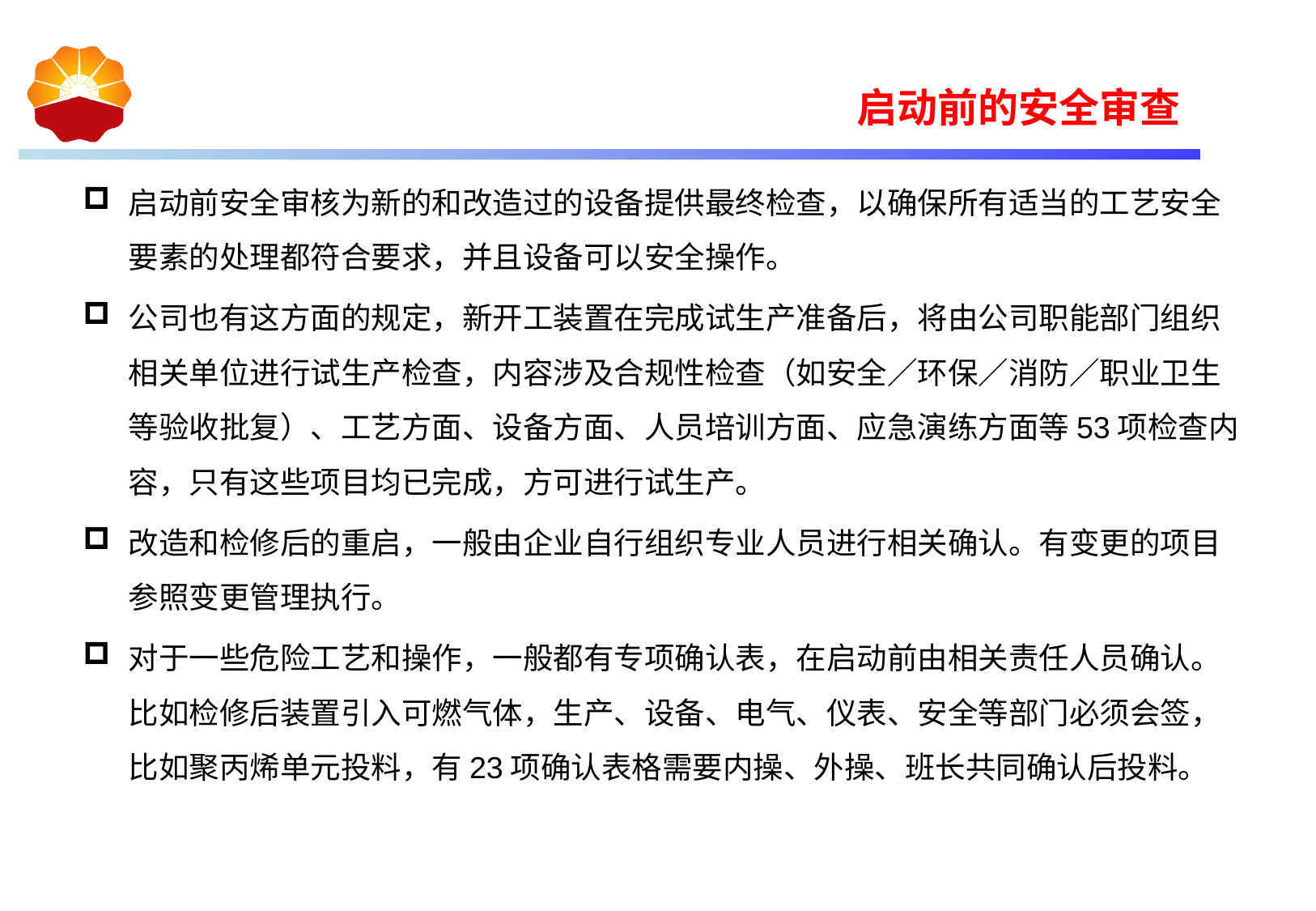

启动前的安全审查
启动前安全审核为新的和改造过的设备提供最终检查，以确保所有适当的工艺安全要素的处理都符合要求，并且设备可以安全操作。
公司也有这方面的规定，新开工装置在完成试生产准备后，将由公司职能部门组织相关单位进行试生产检查，内容涉及合规性检查（如安全／环保／消防／职业卫生等验收批复）、工艺方面、设备方面、人员培训方面、应急演练方面等53项检查内容，只有这些项目均已完成，方可进行试生产。
改造和检修后的重启，一般由企业自行组织专业人员进行相关确认。有变更的项目参照变更管理执行。
对于一些危险工艺和操作，一般都有专项确认表，在启动前由相关责任人员确认。比如检修后装置引入可燃气体，生产、设备、电气、仪表、安全等部门必须会签，比如聚丙烯单元投料，有23项确认表格需要内操、外操、班长共同确认后投料。